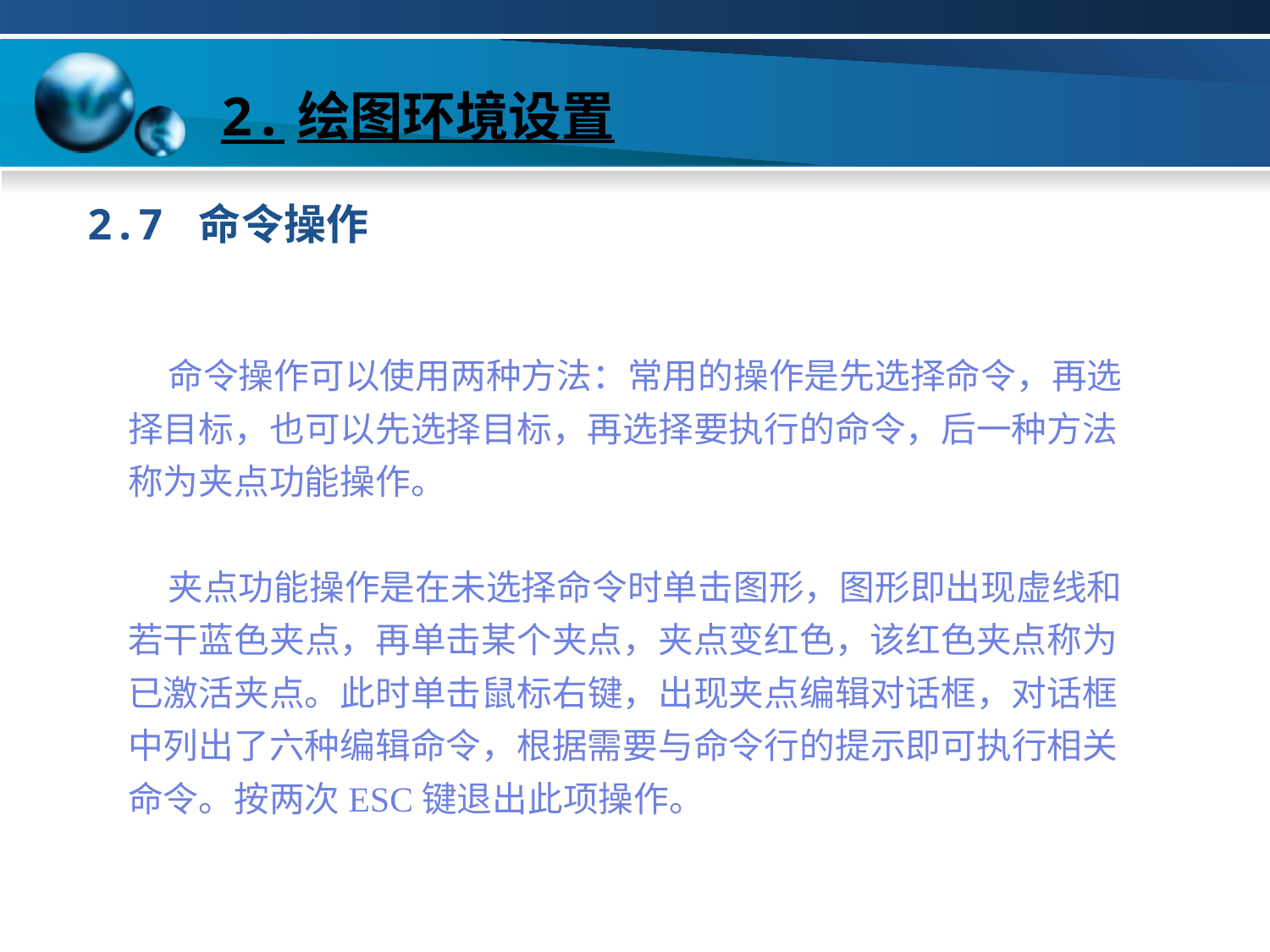

# 2.绘图环境设置
2.7 命令操作
    命令操作可以使用两种方法：常用的操作是先选择命令，再选择目标，也可以先选择目标，再选择要执行的命令，后一种方法称为夹点功能操作。

    夹点功能操作是在未选择命令时单击图形，图形即出现虚线和若干蓝色夹点，再单击某个夹点，夹点变红色，该红色夹点称为已激活夹点。此时单击鼠标右键，出现夹点编辑对话框，对话框中列出了六种编辑命令，根据需要与命令行的提示即可执行相关命令。按两次ESC键退出此项操作。